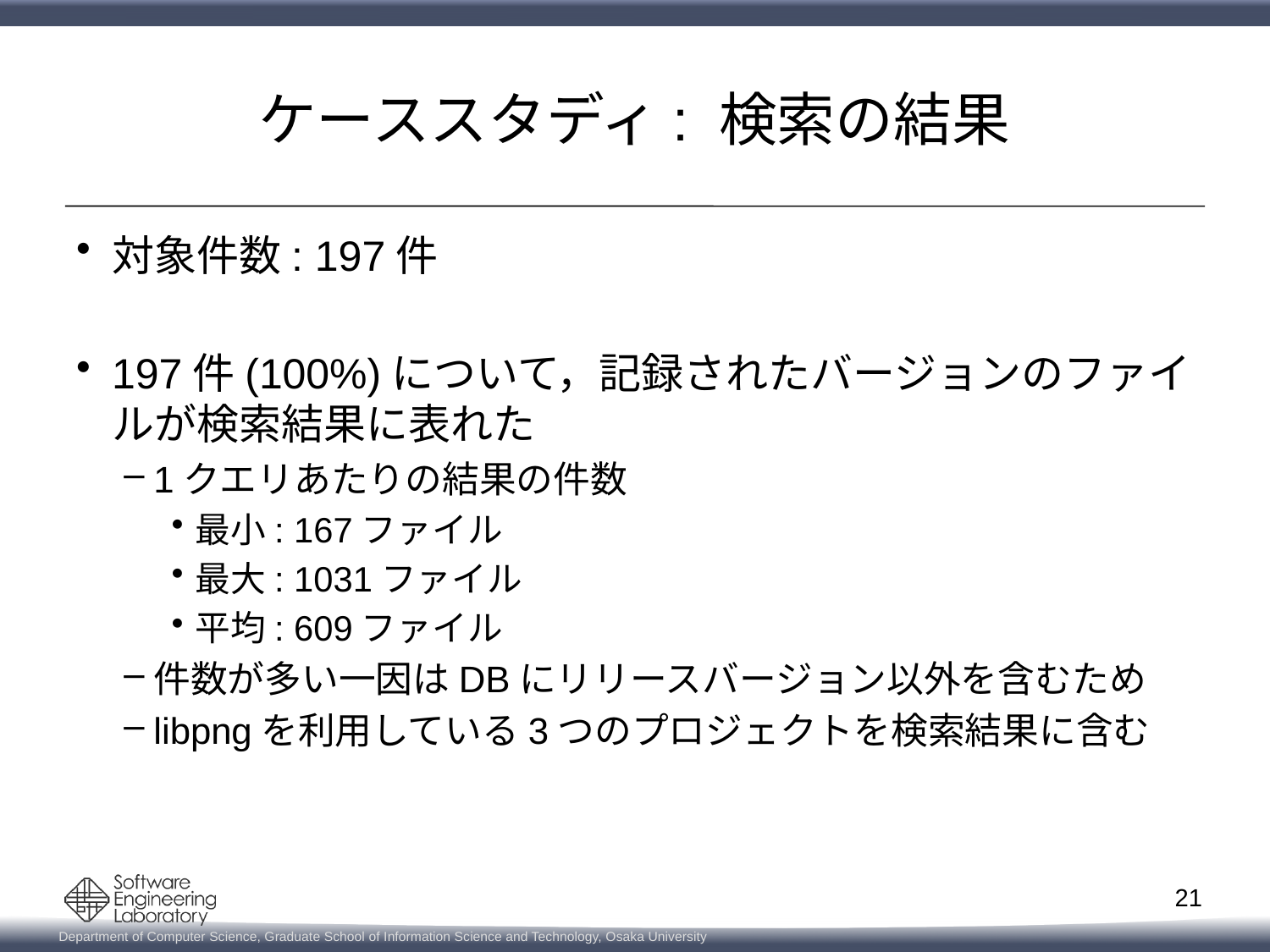

# ケーススタディ: 検索の結果
対象件数: 197件

197件(100%)について，記録されたバージョンのファイルが検索結果に表れた
1クエリあたりの結果の件数
最小: 167ファイル
最大: 1031ファイル
平均: 609ファイル
件数が多い一因はDBにリリースバージョン以外を含むため
libpngを利用している3つのプロジェクトを検索結果に含む
21